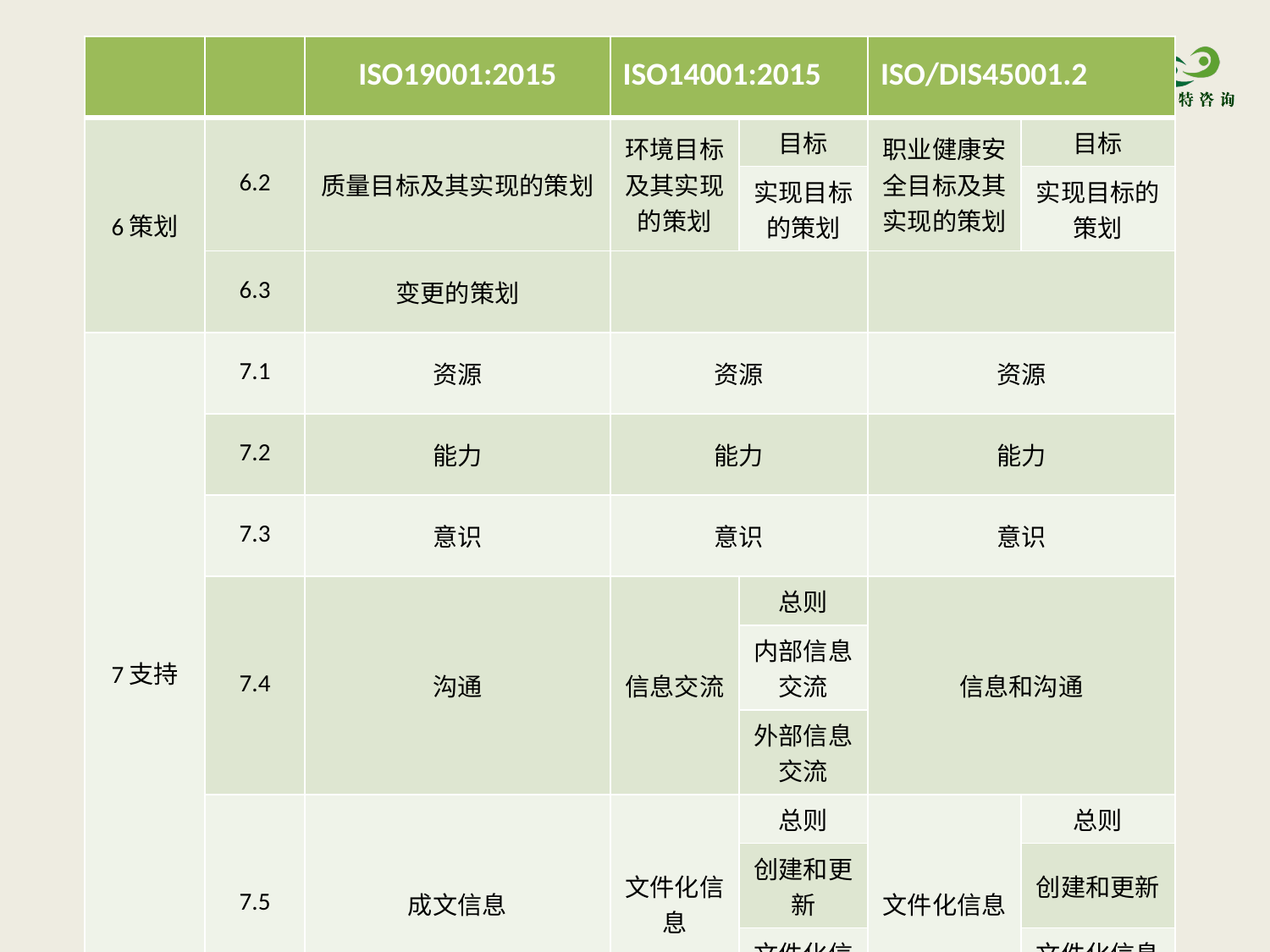

|  |  | ISO19001:2015 | ISO14001:2015 |  | ISO/DIS45001.2 |  |
| --- | --- | --- | --- | --- | --- | --- |
| 6策划 | 6.2 | 质量目标及其实现的策划 | 环境目标及其实现的策划 | 目标 | 职业健康安全目标及其实现的策划 | 目标 |
|  |  |  |  | 实现目标的策划 |  | 实现目标的策划 |
|  | 6.3 | 变更的策划 |  |  |  |  |
| 7支持 | 7.1 | 资源 | 资源 |  | 资源 |  |
|  | 7.2 | 能力 | 能力 |  | 能力 |  |
|  | 7.3 | 意识 | 意识 |  | 意识 |  |
|  | 7.4 | 沟通 | 信息交流 | 总则 | 信息和沟通 |  |
|  |  |  |  | 内部信息交流 |  |  |
|  |  |  |  | 外部信息交流 |  |  |
|  | 7.5 | 成文信息 | 文件化信息 | 总则 | 文件化信息 | 总则 |
|  |  |  |  | 创建和更新 |  | 创建和更新 |
|  |  |  |  | 文件化信息的控制 |  | 文件化信息的控制 |